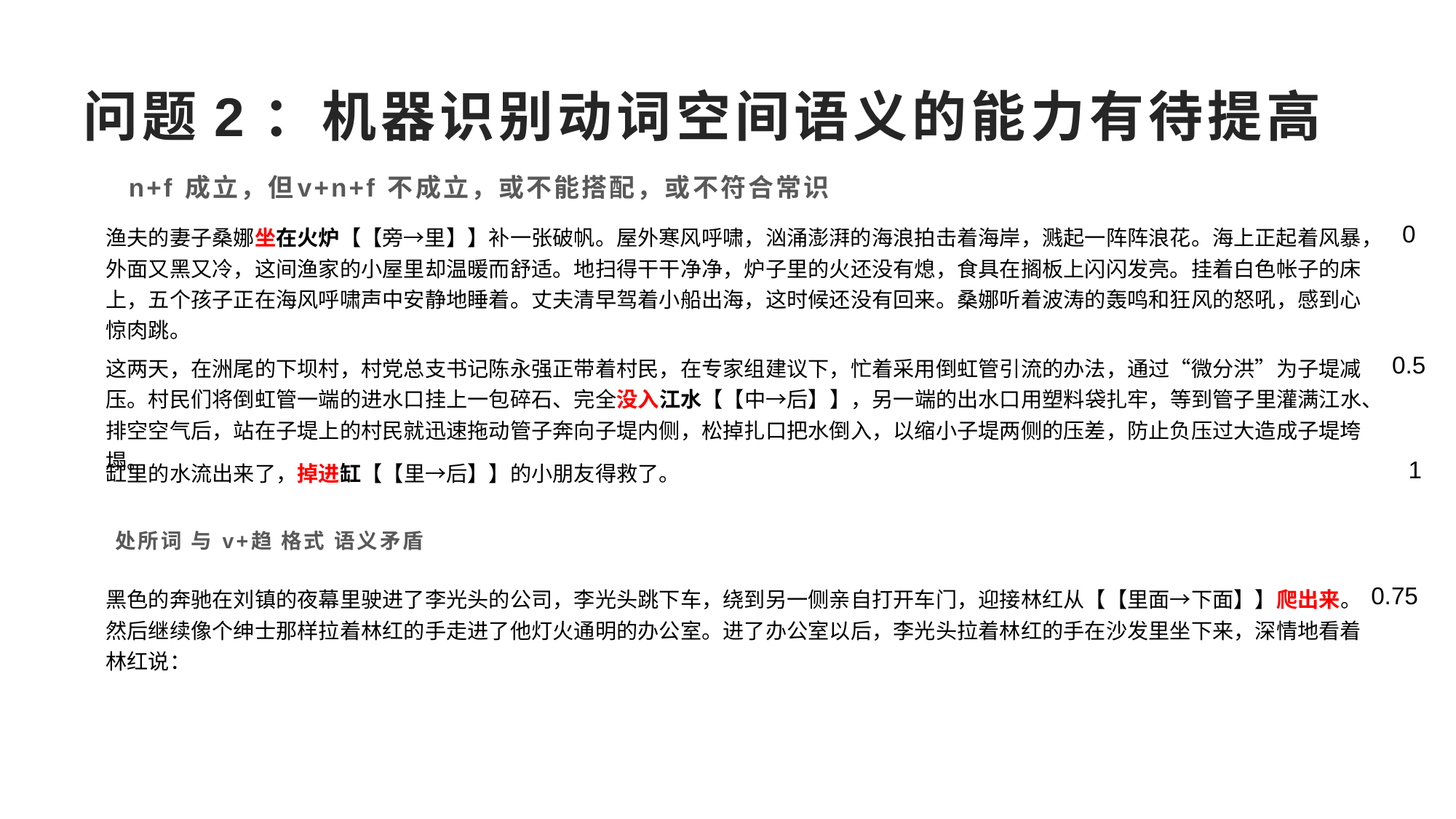

# 问题2：机器识别动词空间语义的能力有待提高
n+f 成立，但v+n+f 不成立，或不能搭配，或不符合常识

| 渔夫的妻子桑娜坐在火炉【【旁→里】】补一张破帆。屋外寒风呼啸，汹涌澎湃的海浪拍击着海岸，溅起一阵阵浪花。海上正起着风暴，外面又黑又冷，这间渔家的小屋里却温暖而舒适。地扫得干干净净，炉子里的火还没有熄，食具在搁板上闪闪发亮。挂着白色帐子的床上，五个孩子正在海风呼啸声中安静地睡着。丈夫清早驾着小船出海，这时候还没有回来。桑娜听着波涛的轰鸣和狂风的怒吼，感到心惊肉跳。 | 0 |
| --- | --- |
| 这两天，在洲尾的下坝村，村党总支书记陈永强正带着村民，在专家组建议下，忙着采用倒虹管引流的办法，通过“微分洪”为子堤减压。村民们将倒虹管一端的进水口挂上一包碎石、完全没入江水【【中→后】】，另一端的出水口用塑料袋扎牢，等到管子里灌满江水、排空空气后，站在子堤上的村民就迅速拖动管子奔向子堤内侧，松掉扎口把水倒入，以缩小子堤两侧的压差，防止负压过大造成子堤垮塌。 | 0.5 |
| 缸里的水流出来了，掉进缸【【里→后】】的小朋友得救了。 | 1 |
| --- | --- |
处所词 与 v+趋 格式 语义矛盾

| 黑色的奔驰在刘镇的夜幕里驶进了李光头的公司，李光头跳下车，绕到另一侧亲自打开车门，迎接林红从【【里面→下面】】爬出来。然后继续像个绅士那样拉着林红的手走进了他灯火通明的办公室。进了办公室以后，李光头拉着林红的手在沙发里坐下来，深情地看着林红说： | 0.75 |
| --- | --- |